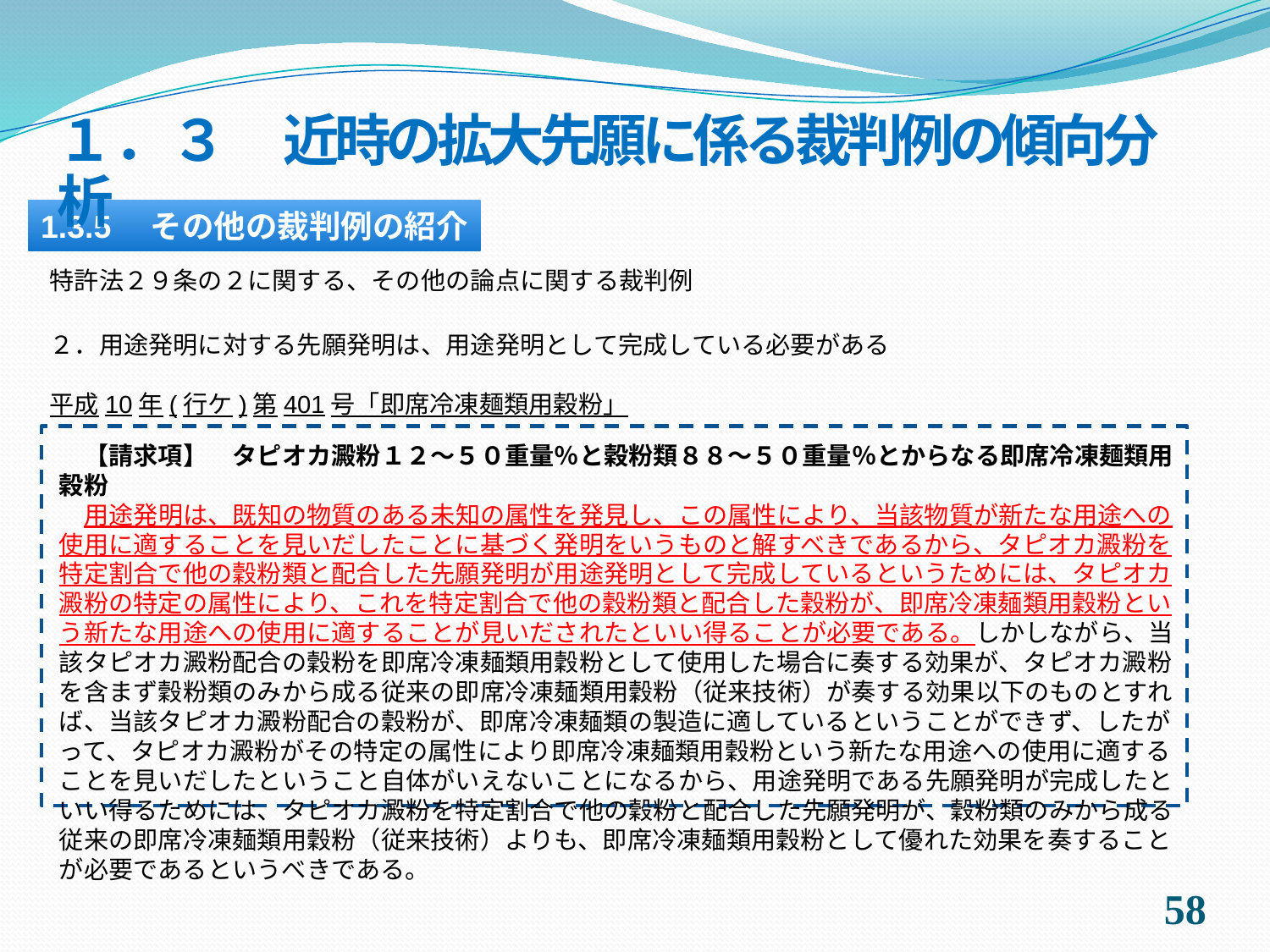

１．３　近時の拡大先願に係る裁判例の傾向分析
1.3.5　その他の裁判例の紹介
特許法２９条の２に関する、その他の論点に関する裁判例

２．用途発明に対する先願発明は、用途発明として完成している必要がある

平成10年(行ケ)第401号「即席冷凍麺類用穀粉」

　【請求項】　タピオカ澱粉１２～５０重量％と穀粉類８８～５０重量％とからなる即席冷凍麺類用穀粉
　用途発明は、既知の物質のある未知の属性を発見し、この属性により、当該物質が新たな用途への使用に適することを見いだしたことに基づく発明をいうものと解すべきであるから、タピオカ澱粉を特定割合で他の穀粉類と配合した先願発明が用途発明として完成しているというためには、タピオカ澱粉の特定の属性により、これを特定割合で他の穀粉類と配合した穀粉が、即席冷凍麺類用穀粉という新たな用途への使用に適することが見いだされたといい得ることが必要である。しかしながら、当該タピオカ澱粉配合の穀粉を即席冷凍麺類用穀粉として使用した場合に奏する効果が、タピオカ澱粉を含まず穀粉類のみから成る従来の即席冷凍麺類用穀粉（従来技術）が奏する効果以下のものとすれば、当該タピオカ澱粉配合の穀粉が、即席冷凍麺類の製造に適しているということができず、したがって、タピオカ澱粉がその特定の属性により即席冷凍麺類用穀粉という新たな用途への使用に適することを見いだしたということ自体がいえないことになるから、用途発明である先願発明が完成したといい得るためには、タピオカ澱粉を特定割合で他の穀粉と配合した先願発明が、穀粉類のみから成る従来の即席冷凍麺類用穀粉（従来技術）よりも、即席冷凍麺類用穀粉として優れた効果を奏することが必要であるというべきである。
58